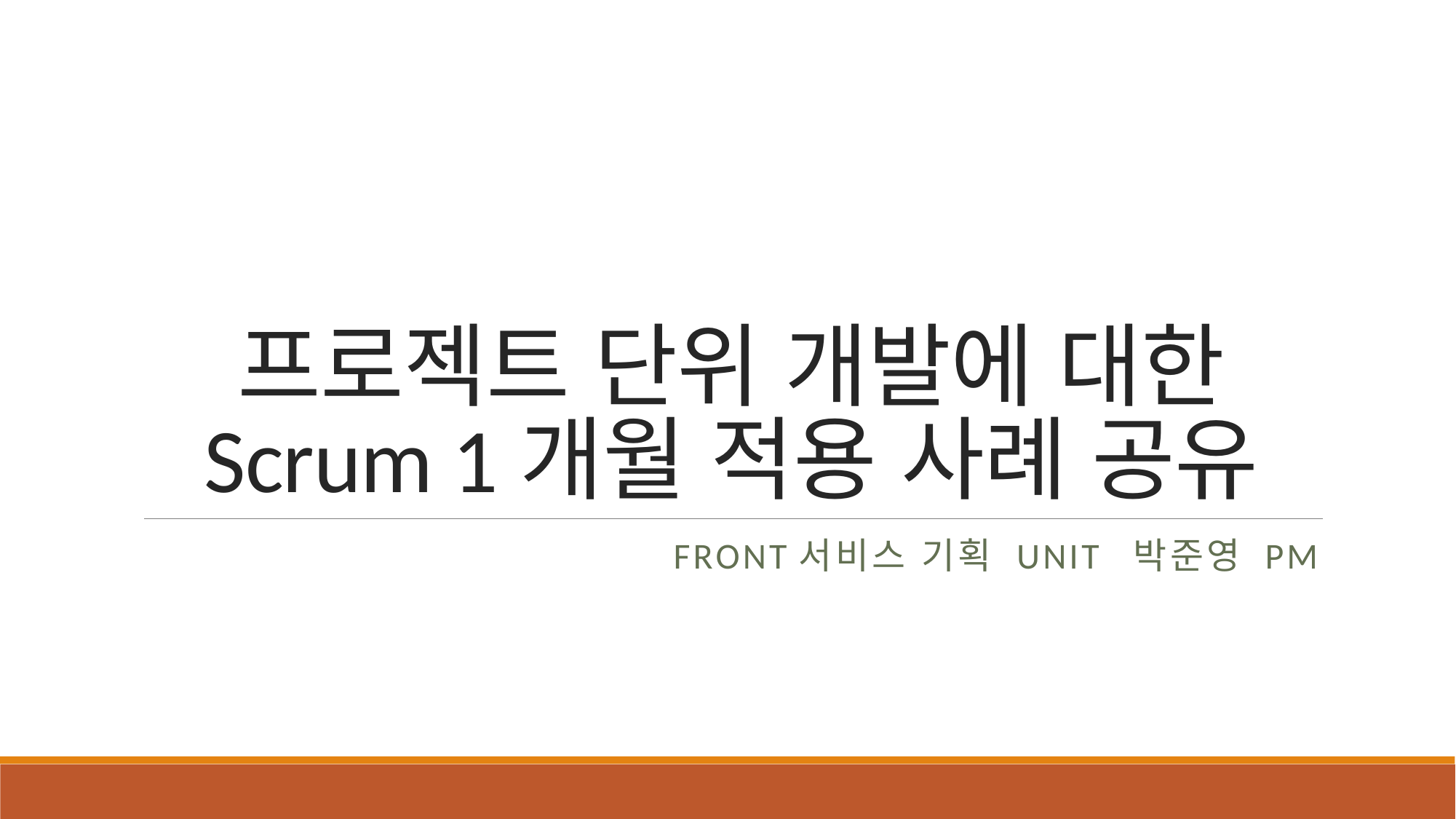

# 프로젝트 단위 개발에 대한 Scrum 1개월 적용 사례 공유
FRONT서비스 기획 Unit  박준영 PM